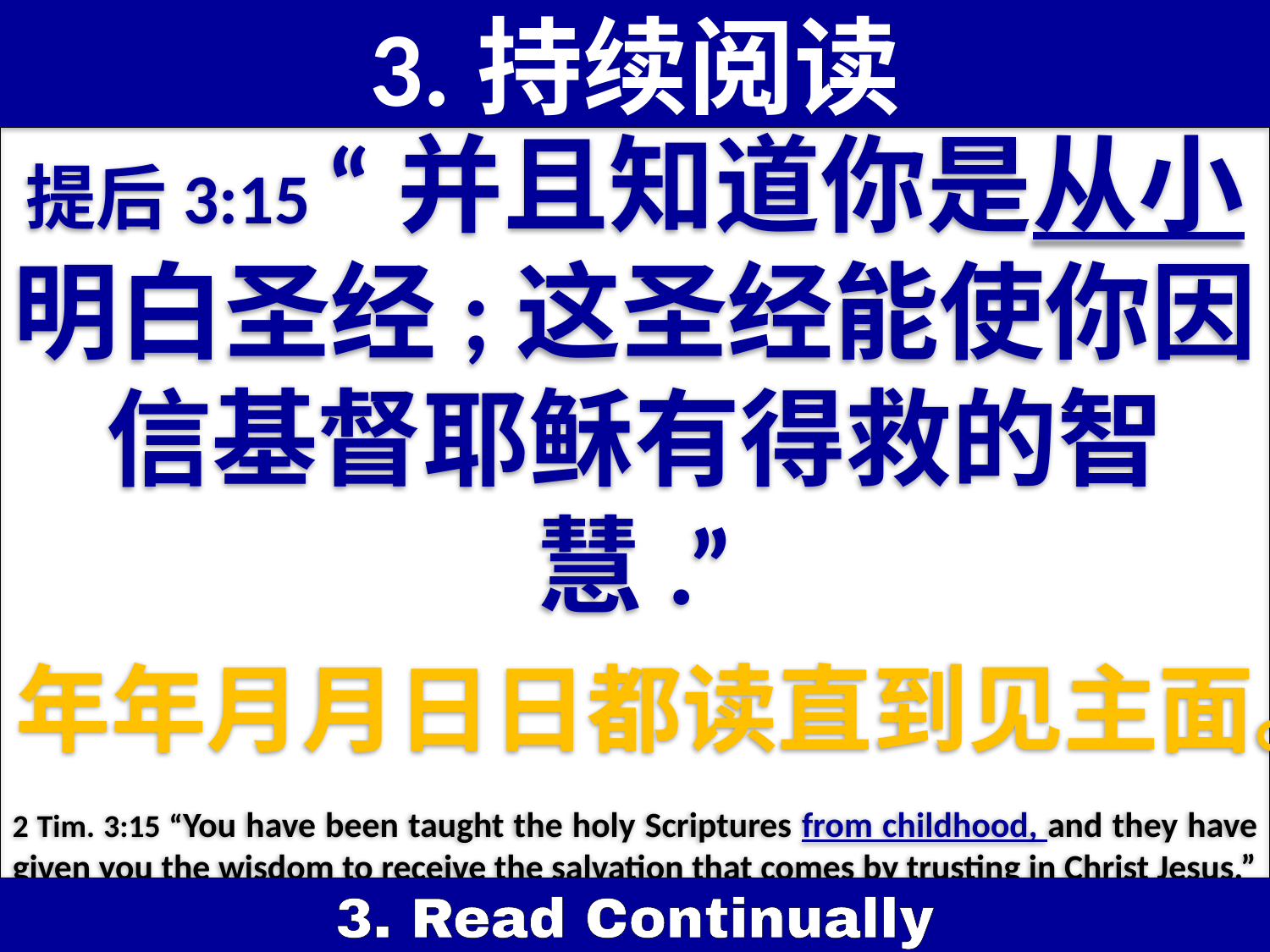

3.持续阅读
提后3:15 “并且知道你是从小明白圣经;这圣经能使你因信基督耶稣有得救的智慧.”

年年月月日日都读直到见主面。

2 Tim. 3:15 “You have been taught the holy Scriptures from childhood, and they have given you the wisdom to receive the salvation that comes by trusting in Christ Jesus.”
3. Read Continually